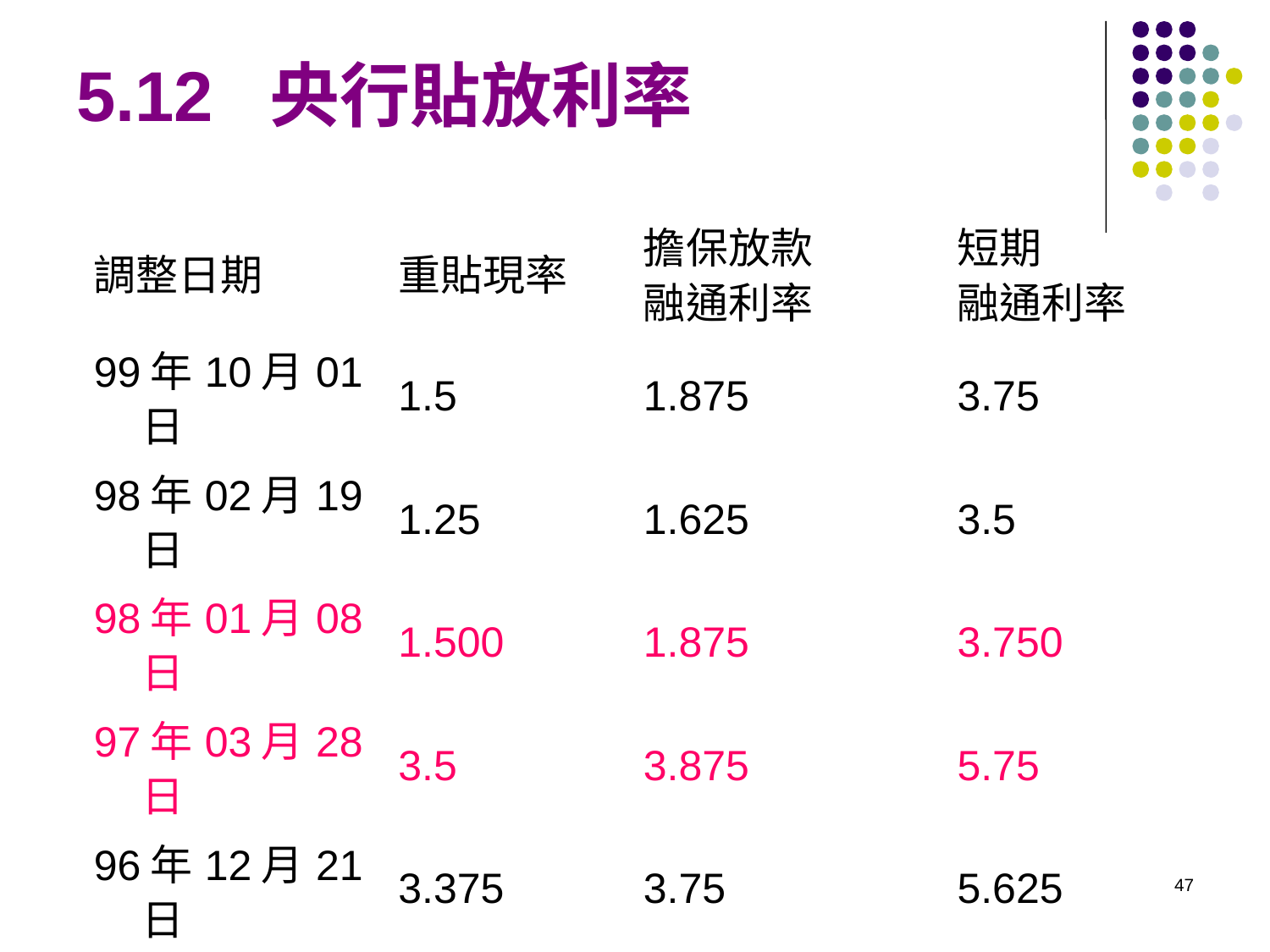

# 5.12  央行貼放利率
| 調整日期 | 重貼現率 | 擔保放款 融通利率 | 短期 融通利率 |
| --- | --- | --- | --- |
| 99年10月01日 | 1.5 | 1.875 | 3.75 |
| 98年02月19日 | 1.25 | 1.625 | 3.5 |
| 98年01月08日 | 1.500 | 1.875 | 3.750 |
| 97年03月28日 | 3.5 | 3.875 | 5.75 |
| 96年12月21日 | 3.375 | 3.75 | 5.625 |
| 96年09月21日 | 3.25 | 3.625 | 5.5 |
| 96年03月30日 | 2.875 | 3.25 | 5.125 |
47